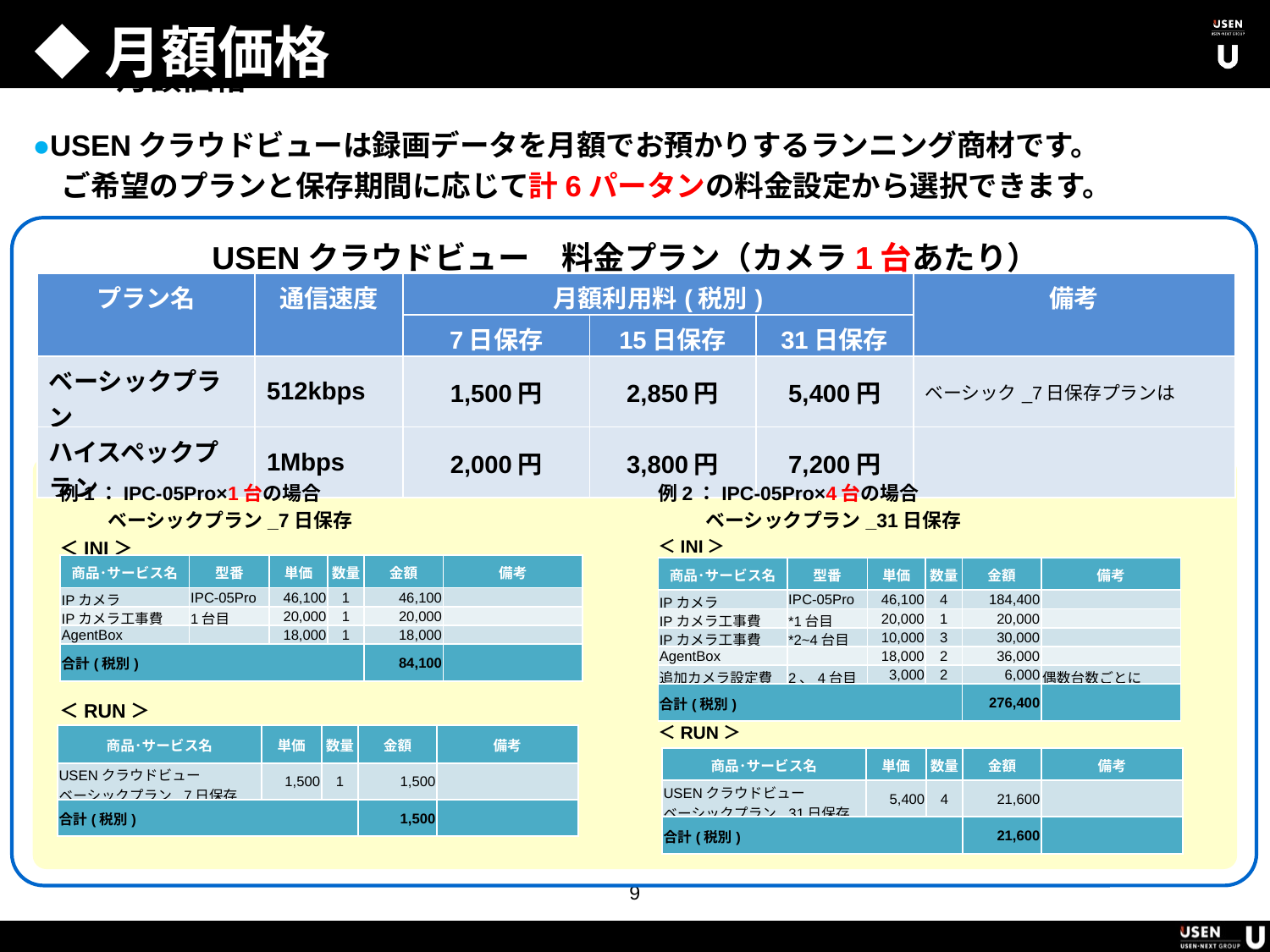

◆月額価格
月額価格
●USENクラウドビューは録画データを月額でお預かりするランニング商材です。
　ご希望のプランと保存期間に応じて計6パータンの料金設定から選択できます。

USENクラウドビュー　料金プラン（カメラ1台あたり）
| プラン名 | 通信速度 | 月額利用料(税別) |  |  | 備考 |
| --- | --- | --- | --- | --- | --- |
|  |  | 7日保存 | 15日保存 | 31日保存 |  |
| ベーシックプラン | 512kbps | 1,500円 | 2,850円 | 5,400円 | ベーシック\_7日保存プランは |
| ハイスペックプラン | 1Mbps | 2,000円 | 3,800円 | 7,200円 |  |

例2：IPC-05Pro×4台の場合
　　  ベーシックプラン_31日保存
＜INI＞

＜RUN＞
例1：IPC-05Pro×1台の場合
　　  ベーシックプラン_7日保存
＜INI＞

＜RUN＞
| 商品･サービス名 | 型番 | 単価 | 数量 | 金額 | 備考 |
| --- | --- | --- | --- | --- | --- |
| IPカメラ | IPC-05Pro | 46,100 | 1 | 46,100 |  |
| IPカメラ工事費 | 1台目 | 20,000 | 1 | 20,000 |  |
| AgentBox |  | 18,000 | 1 | 18,000 |  |
| 合計(税別) |  |  |  | 84,100 |  |
| 商品･サービス名 | 型番 | 単価 | 数量 | 金額 | 備考 |
| --- | --- | --- | --- | --- | --- |
| IPカメラ | IPC-05Pro | 46,100 | 4 | 184,400 |  |
| IPカメラ工事費 | \*1台目 | 20,000 | 1 | 20,000 |  |
| IPカメラ工事費 | \*2~4台目 | 10,000 | 3 | 30,000 |  |
| AgentBox |  | 18,000 | 2 | 36,000 |  |
| 追加カメラ設定費 | 2、4台目 | 3,000 | 2 | 6,000 | 偶数台数ごとに |
| 合計(税別) |  |  |  | 276,400 |  |
| 商品･サービス名 | 単価 | 数量 | 金額 | 備考 |
| --- | --- | --- | --- | --- |
| USENクラウドビュー ベーシックプラン\_7日保存 | 1,500 | 1 | 1,500 |  |
| 合計(税別) |  |  | 1,500 |  |
| 商品･サービス名 | 単価 | 数量 | 金額 | 備考 |
| --- | --- | --- | --- | --- |
| USENクラウドビュー ベーシックプラン\_31日保存 | 5,400 | 4 | 21,600 |  |
| 合計(税別) |  |  | 21,600 |  |
9